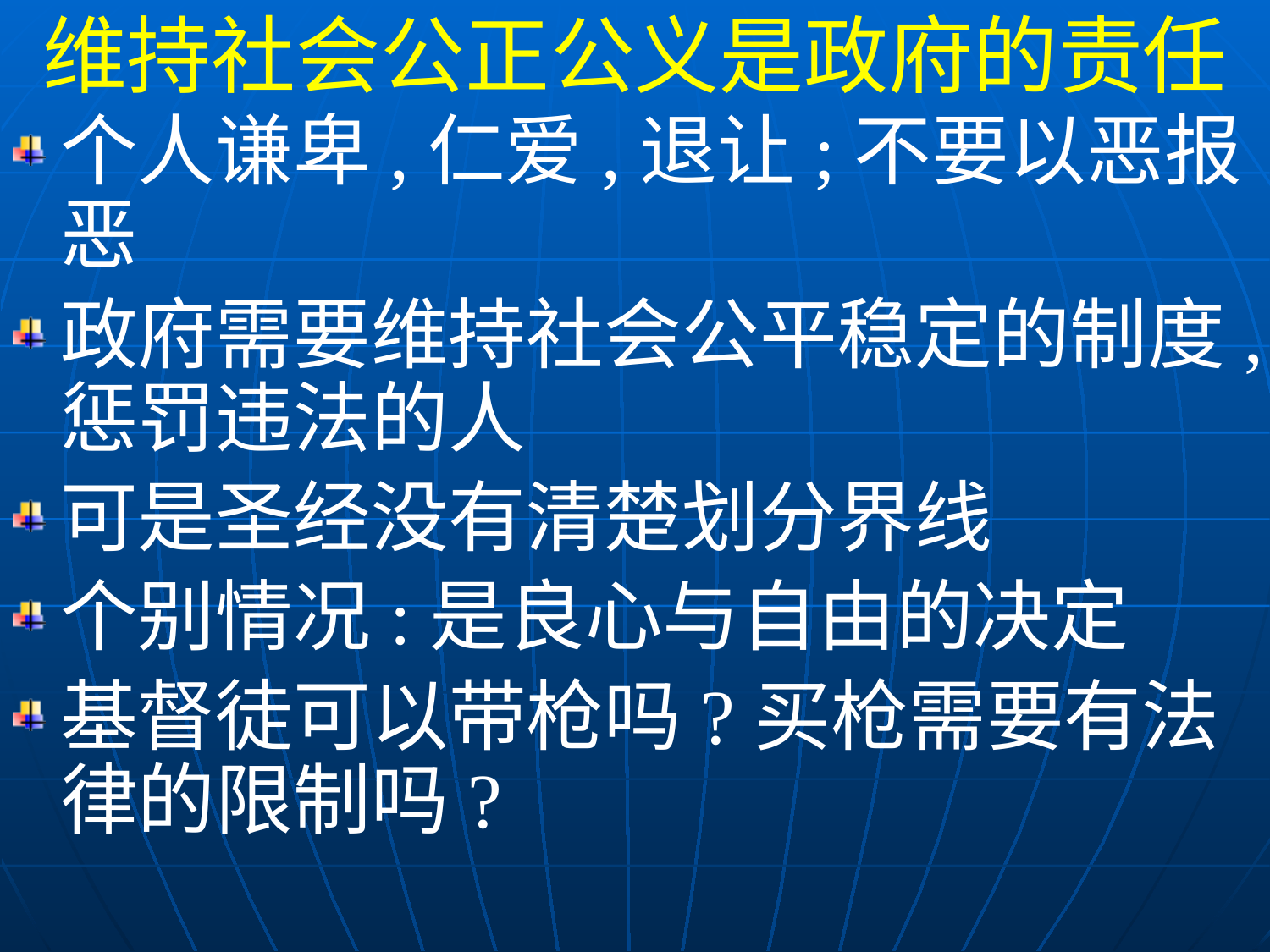

维持社会公正公义是政府的责任
个人谦卑,仁爱,退让;不要以恶报恶
政府需要维持社会公平稳定的制度,惩罚违法的人
可是圣经没有清楚划分界线
个别情况:是良心与自由的决定
基督徒可以带枪吗?买枪需要有法律的限制吗?